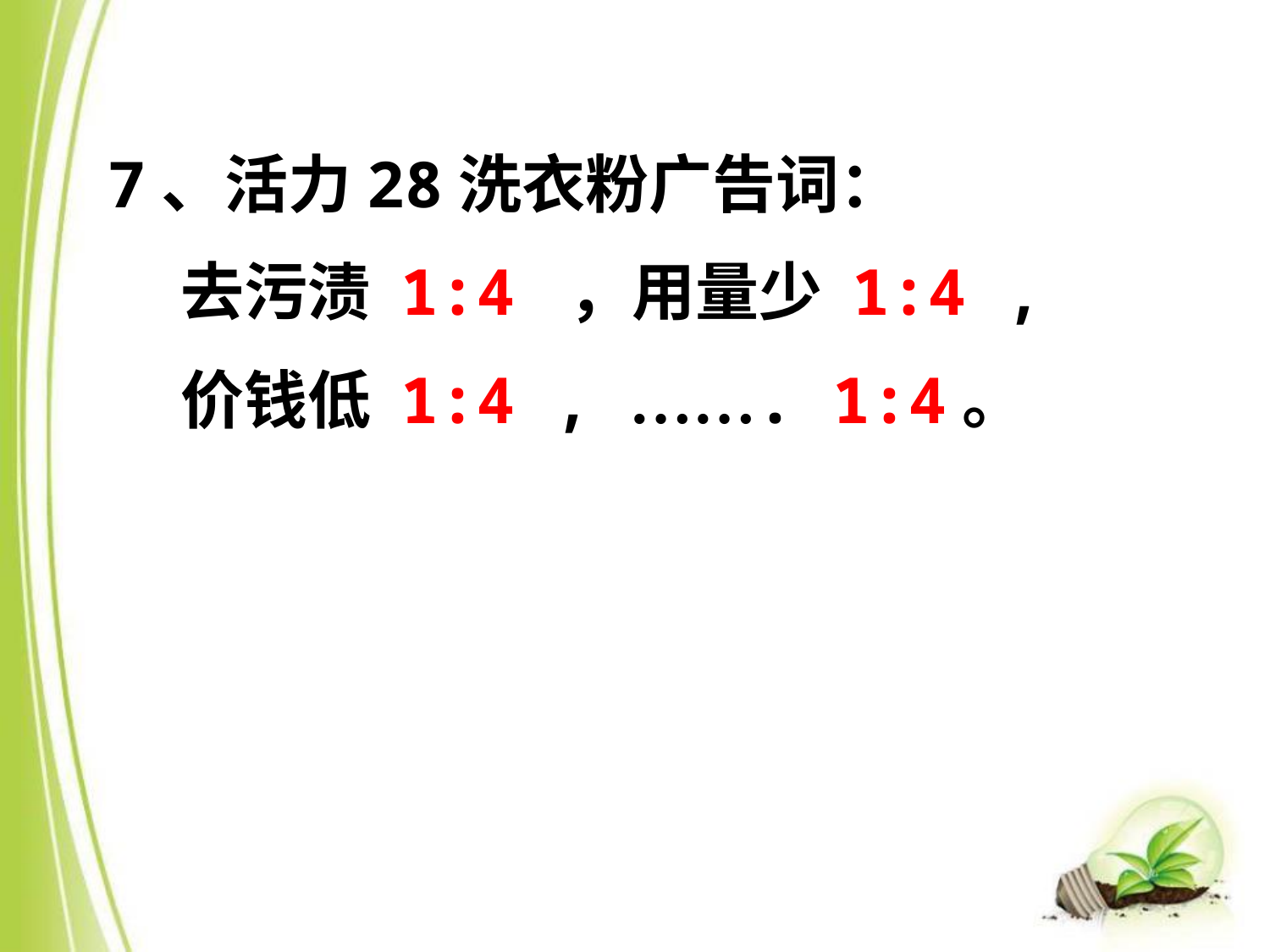

7、活力28洗衣粉广告词：
    去污渍 1:4 ，用量少 1:4 ,
    价钱低 1:4 , ……. 1:4。